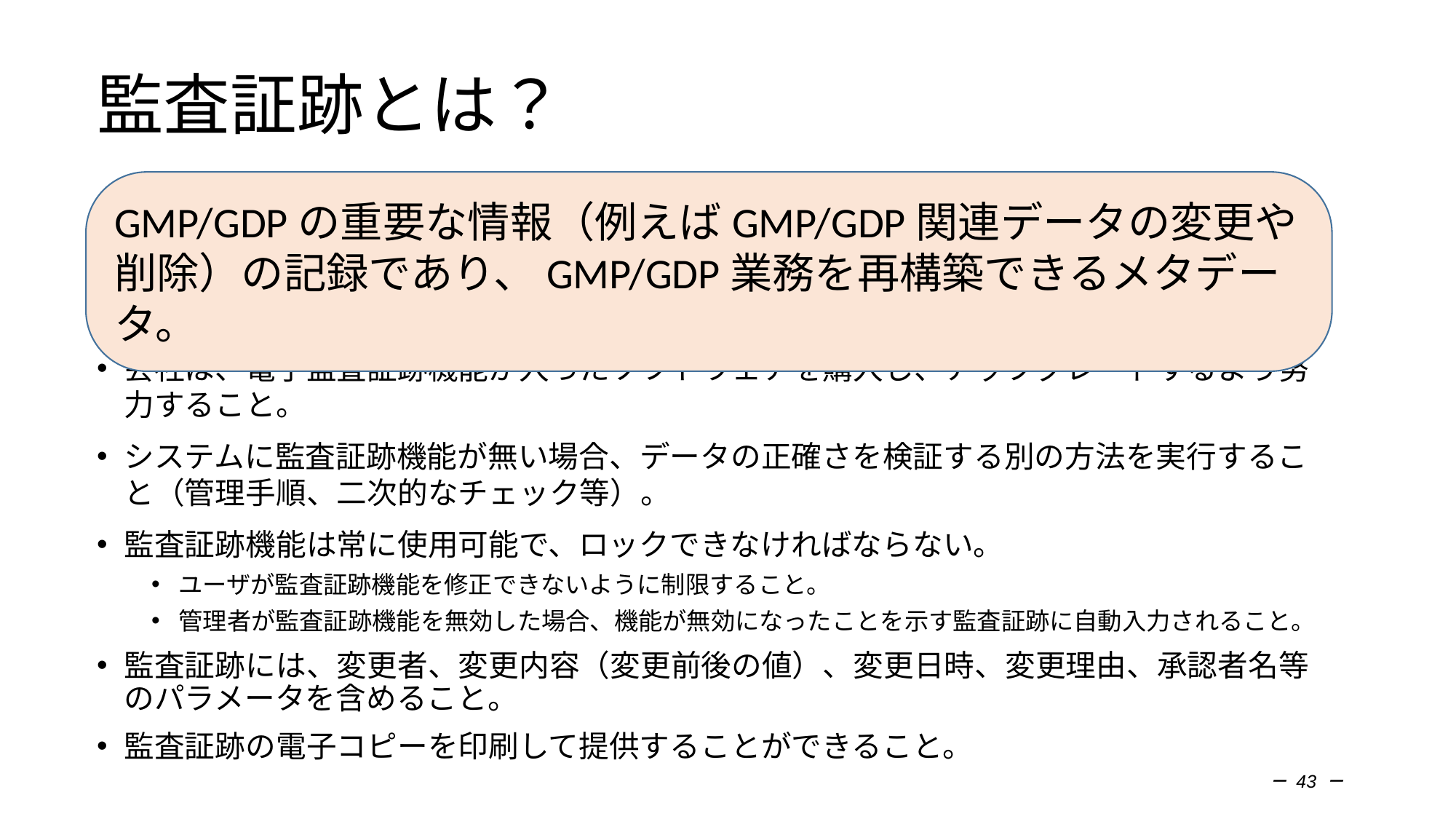

# 監査証跡とは？
GMP/GDPの重要な情報（例えばGMP/GDP関連データの変更や削除）の記録であり、GMP/GDP業務を再構築できるメタデータ。
会社は、電子監査証跡機能が入ったソフトウェアを購入し、アップグレードするよう努力すること。
システムに監査証跡機能が無い場合、データの正確さを検証する別の方法を実行すること（管理手順、二次的なチェック等）。
監査証跡機能は常に使用可能で、ロックできなければならない。
ユーザが監査証跡機能を修正できないように制限すること。
管理者が監査証跡機能を無効した場合、機能が無効になったことを示す監査証跡に自動入力されること。
監査証跡には、変更者、変更内容（変更前後の値）、変更日時、変更理由、承認者名等のパラメータを含めること。
監査証跡の電子コピーを印刷して提供することができること。
－ 43 －